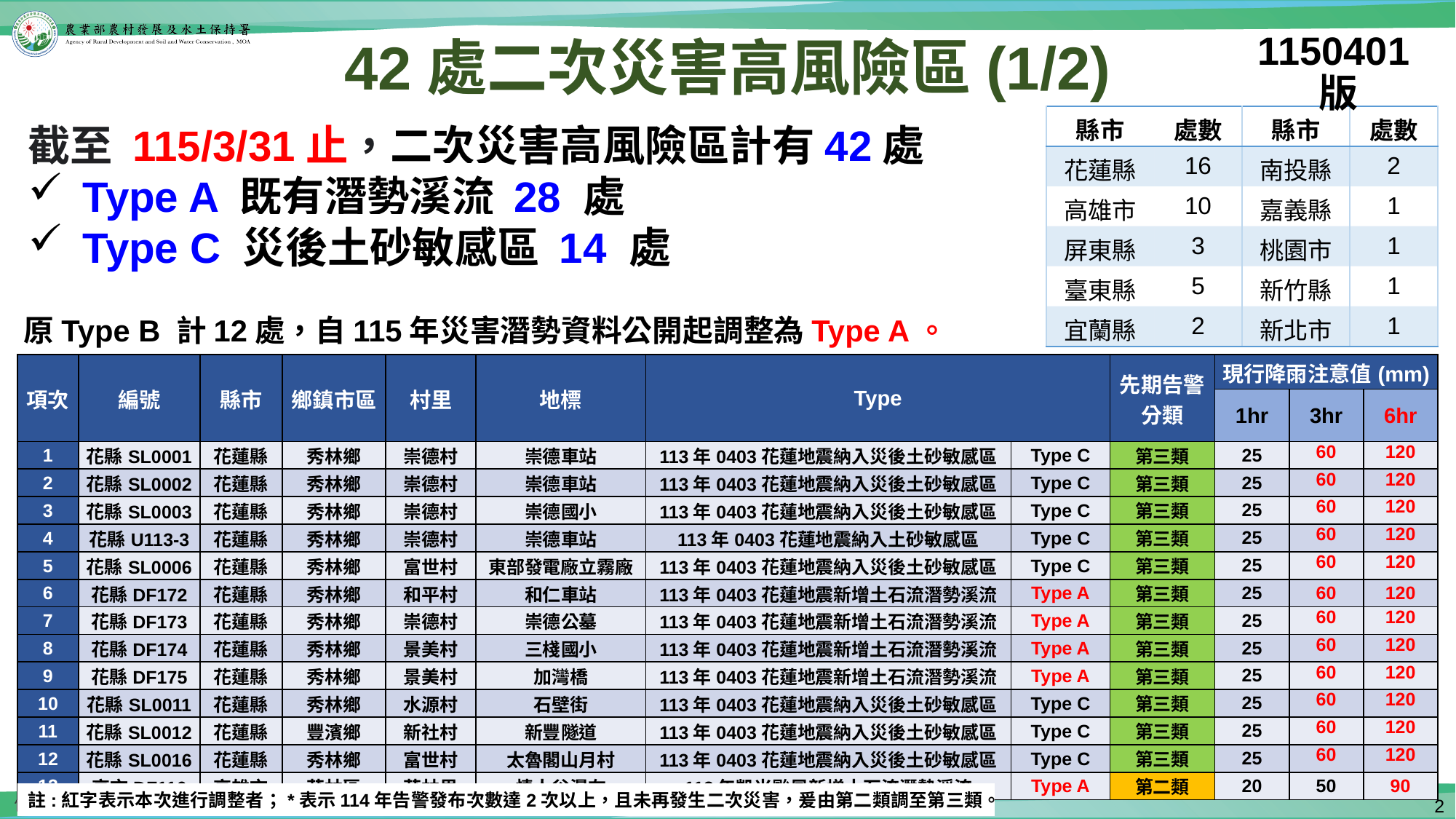

1150401版
42處二次災害高風險區(1/2)
| 縣市 | 處數 | 縣市 | 處數 |
| --- | --- | --- | --- |
| 花蓮縣 | 16 | 南投縣 | 2 |
| 高雄市 | 10 | 嘉義縣 | 1 |
| 屏東縣 | 3 | 桃園市 | 1 |
| 臺東縣 | 5 | 新竹縣 | 1 |
| 宜蘭縣 | 2 | 新北市 | 1 |
截至 115/3/31止，二次災害高風險區計有42處
Type A 既有潛勢溪流 28 處
Type C 災後土砂敏感區 14 處
原Type B 計12處，自115年災害潛勢資料公開起調整為Type A。
| 項次 | 編號 | 縣市 | 鄉鎮市區 | 村里 | 地標 | Type |  | 先期告警 分類 | 現行降雨注意值(mm) |  |  |
| --- | --- | --- | --- | --- | --- | --- | --- | --- | --- | --- | --- |
|  |  |  |  |  |  |  |  |  | 1hr | 3hr | 6hr |
| 1 | 花縣SL0001 | 花蓮縣 | 秀林鄉 | 崇德村 | 崇德車站 | 113年0403花蓮地震納入災後土砂敏感區 | Type C | 第三類 | 25 | 60 | 120 |
| 2 | 花縣SL0002 | 花蓮縣 | 秀林鄉 | 崇德村 | 崇德車站 | 113年0403花蓮地震納入災後土砂敏感區 | Type C | 第三類 | 25 | 60 | 120 |
| 3 | 花縣SL0003 | 花蓮縣 | 秀林鄉 | 崇德村 | 崇德國小 | 113年0403花蓮地震納入災後土砂敏感區 | Type C | 第三類 | 25 | 60 | 120 |
| 4 | 花縣U113-3 | 花蓮縣 | 秀林鄉 | 崇德村 | 崇德車站 | 113年0403花蓮地震納入土砂敏感區 | Type C | 第三類 | 25 | 60 | 120 |
| 5 | 花縣SL0006 | 花蓮縣 | 秀林鄉 | 富世村 | 東部發電廠立霧廠 | 113年0403花蓮地震納入災後土砂敏感區 | Type C | 第三類 | 25 | 60 | 120 |
| 6 | 花縣DF172 | 花蓮縣 | 秀林鄉 | 和平村 | 和仁車站 | 113年0403花蓮地震新增土石流潛勢溪流 | Type A | 第三類 | 25 | 60 | 120 |
| 7 | 花縣DF173 | 花蓮縣 | 秀林鄉 | 崇德村 | 崇德公墓 | 113年0403花蓮地震新增土石流潛勢溪流 | Type A | 第三類 | 25 | 60 | 120 |
| 8 | 花縣DF174 | 花蓮縣 | 秀林鄉 | 景美村 | 三棧國小 | 113年0403花蓮地震新增土石流潛勢溪流 | Type A | 第三類 | 25 | 60 | 120 |
| 9 | 花縣DF175 | 花蓮縣 | 秀林鄉 | 景美村 | 加灣橋 | 113年0403花蓮地震新增土石流潛勢溪流 | Type A | 第三類 | 25 | 60 | 120 |
| 10 | 花縣SL0011 | 花蓮縣 | 秀林鄉 | 水源村 | 石壁街 | 113年0403花蓮地震納入災後土砂敏感區 | Type C | 第三類 | 25 | 60 | 120 |
| 11 | 花縣SL0012 | 花蓮縣 | 豐濱鄉 | 新社村 | 新豐隧道 | 113年0403花蓮地震納入災後土砂敏感區 | Type C | 第三類 | 25 | 60 | 120 |
| 12 | 花縣SL0016 | 花蓮縣 | 秀林鄉 | 富世村 | 太魯閣山月村 | 113年0403花蓮地震納入災後土砂敏感區 | Type C | 第三類 | 25 | 60 | 120 |
| 13 | 高市DF116 | 高雄市 | 茂林區 | 茂林里 | 情人谷瀑布 | 113年凱米颱風新增土石流潛勢溪流 | Type A | 第二類 | 20 | 50 | 90 |
註:紅字表示本次進行調整者；*表示114年告警發布次數達2次以上，且未再發生二次災害，爰由第二類調至第三類。
2